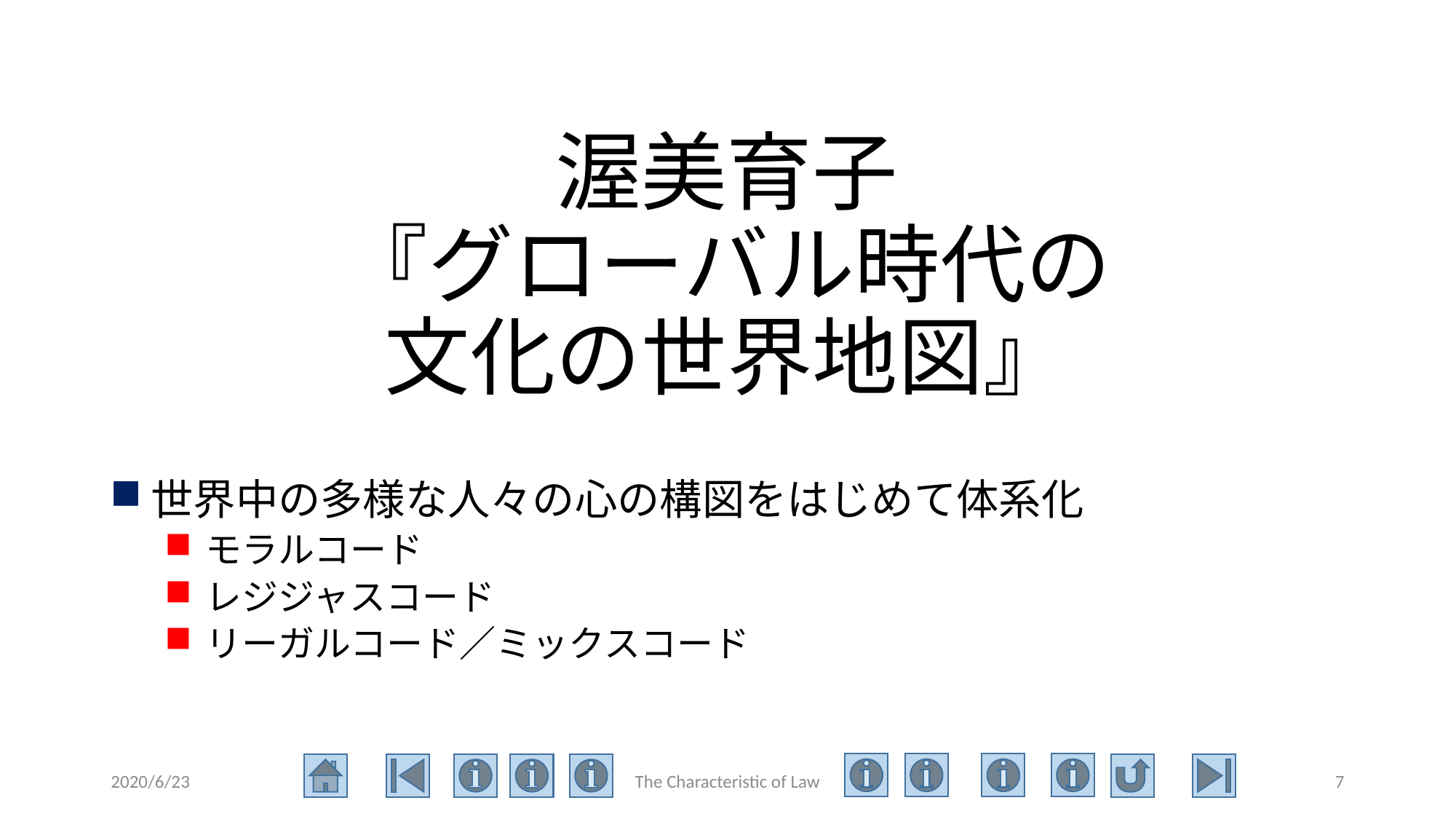

# 渥美育子 『グローバル時代の 文化の世界地図』
世界中の多様な人々の心の構図をはじめて体系化
モラルコード
レジジャスコード
リーガルコード／ミックスコード
2020/6/23
The Characteristic of Law
7